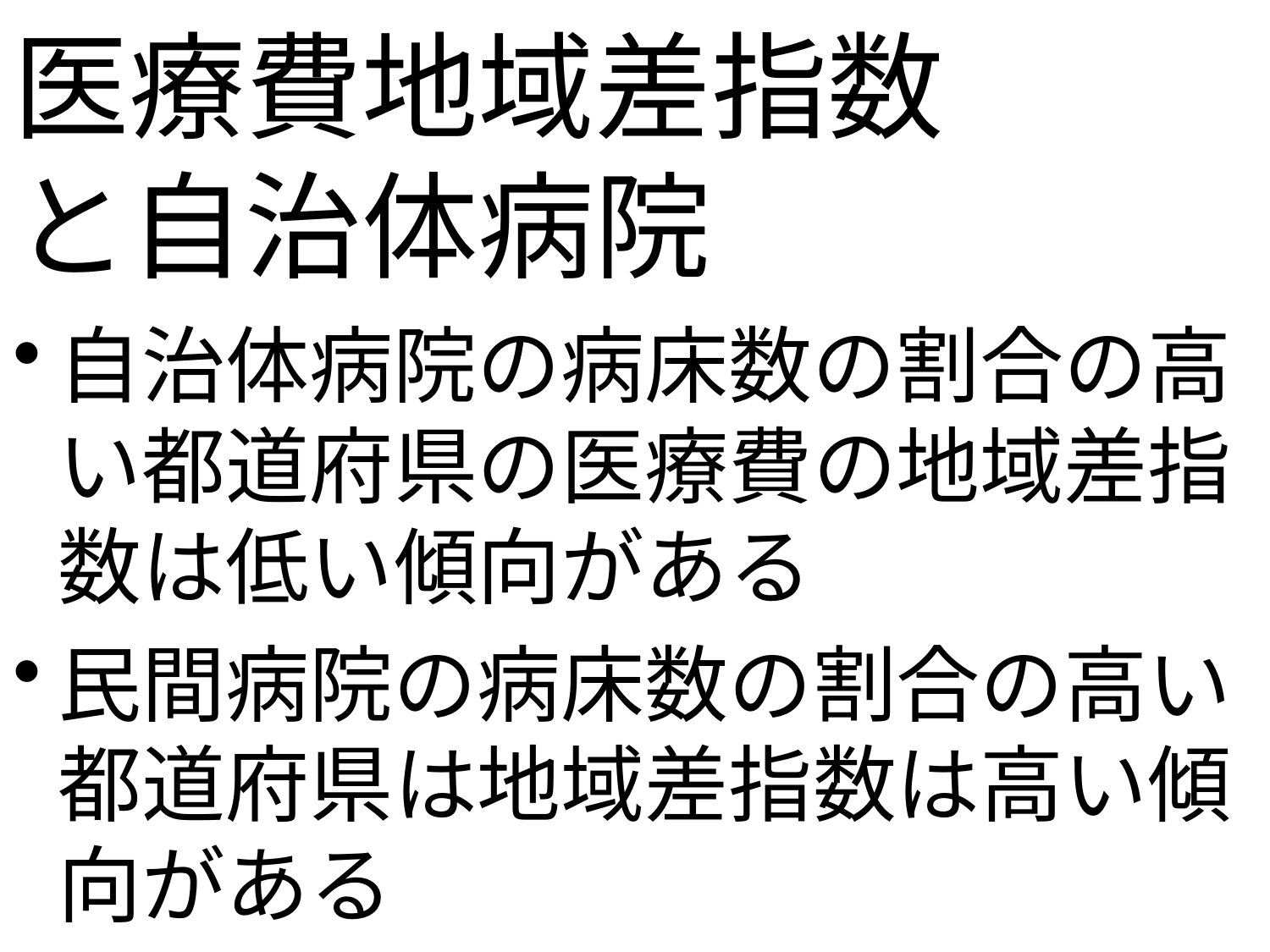

# 医療費地域差指数 と自治体病院
自治体病院の病床数の割合の高い都道府県の医療費の地域差指数は低い傾向がある
民間病院の病床数の割合の高い都道府県は地域差指数は高い傾向がある